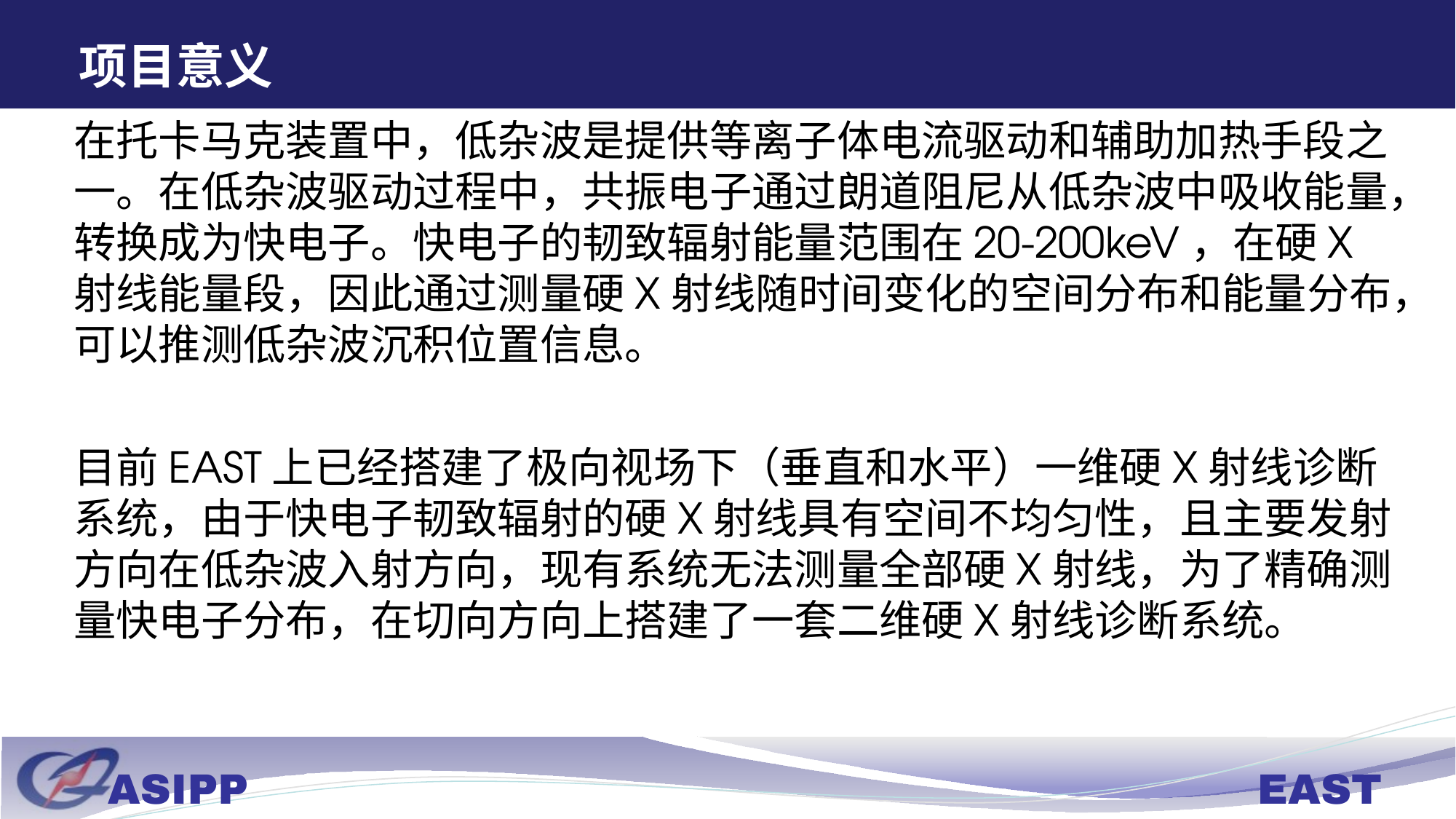

# 项目意义
在托卡马克装置中，低杂波是提供等离子体电流驱动和辅助加热手段之一。在低杂波驱动过程中，共振电子通过朗道阻尼从低杂波中吸收能量，转换成为快电子。快电子的韧致辐射能量范围在20-200keV，在硬X射线能量段，因此通过测量硬X射线随时间变化的空间分布和能量分布，可以推测低杂波沉积位置信息。

目前EAST上已经搭建了极向视场下（垂直和水平）一维硬X射线诊断系统，由于快电子韧致辐射的硬X射线具有空间不均匀性，且主要发射方向在低杂波入射方向，现有系统无法测量全部硬X射线，为了精确测量快电子分布，在切向方向上搭建了一套二维硬X射线诊断系统。
3